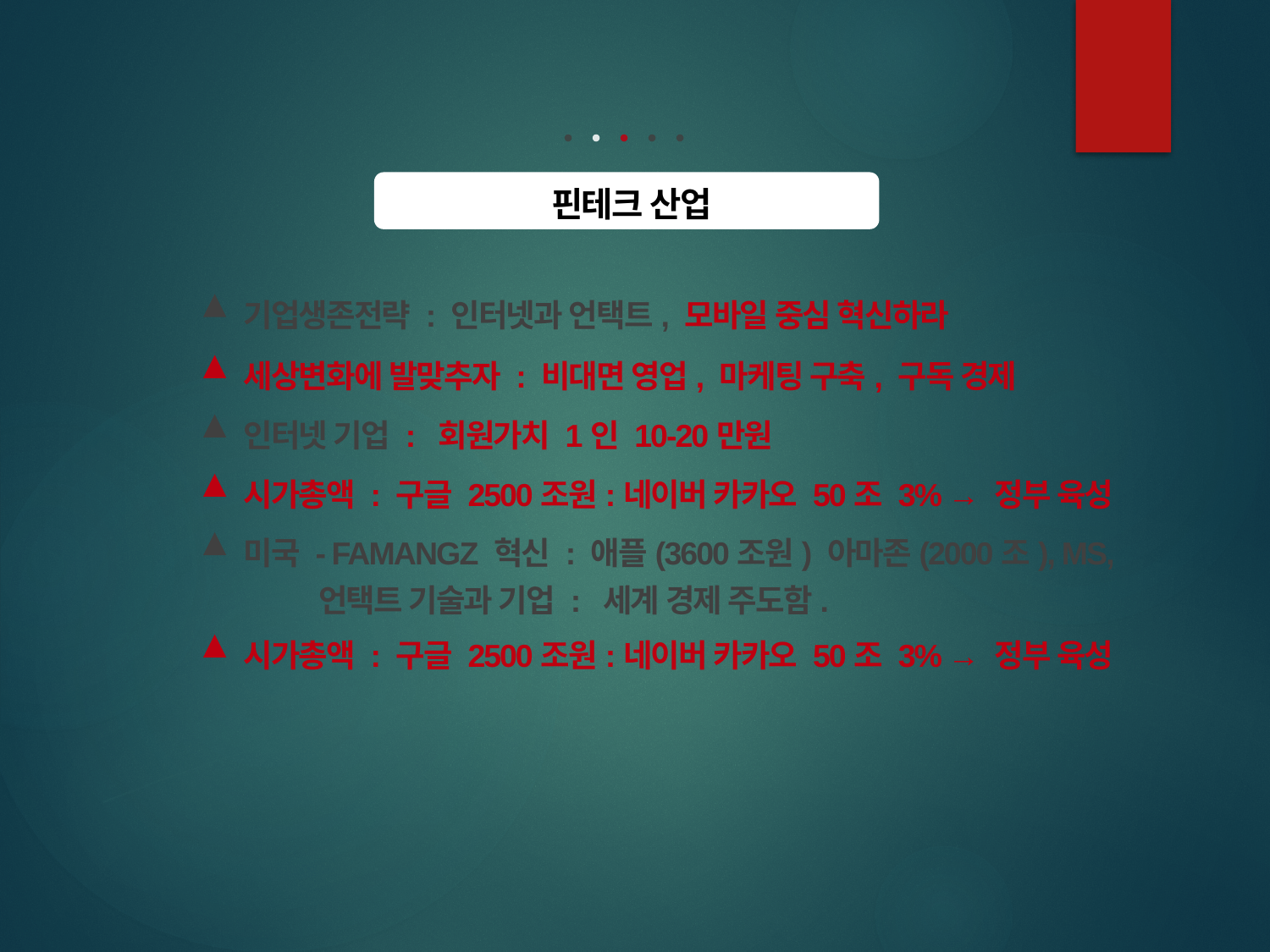

핀테크 산업
기업생존전략 : 인터넷과 언택트, 모바일 중심 혁신하라

세상변화에 발맞추자 : 비대면 영업, 마케팅 구축, 구독 경제

인터넷 기업 :  회원가치 1인 10-20만원

시가총액 : 구글 2500조원:네이버 카카오 50조 3% → 정부 육성

미국 - FAMANGZ 혁신 : 애플(3600조원) 아마존(2000조), MS,
         언택트 기술과 기업 :  세계 경제 주도함.

시가총액 : 구글 2500조원:네이버 카카오 50조 3% → 정부 육성